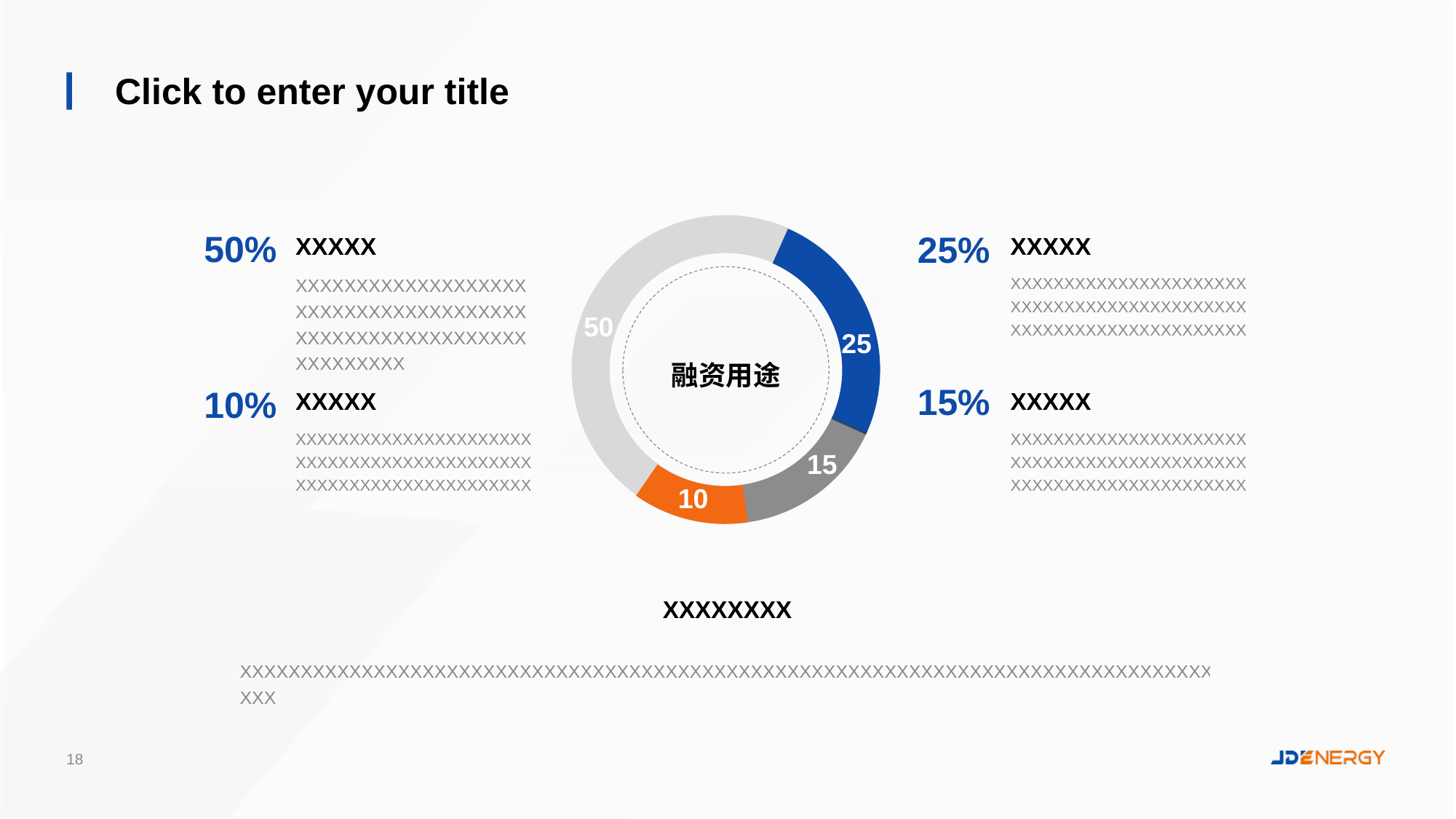

Click to enter your title
50%
25%
XXXXX
XXXXX

50
25
融资用途
15
10
XXXXXXXXXXXXXXXXXXXXXXXXXXXXXXXXXXXXXXXXXXXXXXXXXXXXXXXXXXXXXXXXXX
XXXXXXXXXXXXXXXXXXXXXXXXXXXXXXXXXXXXXXXXXXXXXXXXXXXXXXXXXXXXXXXXXX
15%
10%
XXXXX
XXXXX
XXXXXXXXXXXXXXXXXXXXXXXXXXXXXXXXXXXXXXXXXXXXXXXXXXXXXXXXXXXXXXXXXX

XXXXXXXXXXXXXXXXXXXXXXXXXXXXXXXXXXXXXXXXXXXXXXXXXXXXXXXXXXXXXXXXXX
XXXXXXXX
XXXXXXXXXXXXXXXXXXXXXXXXXXXXXXXXXXXXXXXXXXXXXXXXXXXXXXXXXXXXXXXXXXXXXXXXXXXXXXXXXXX
18